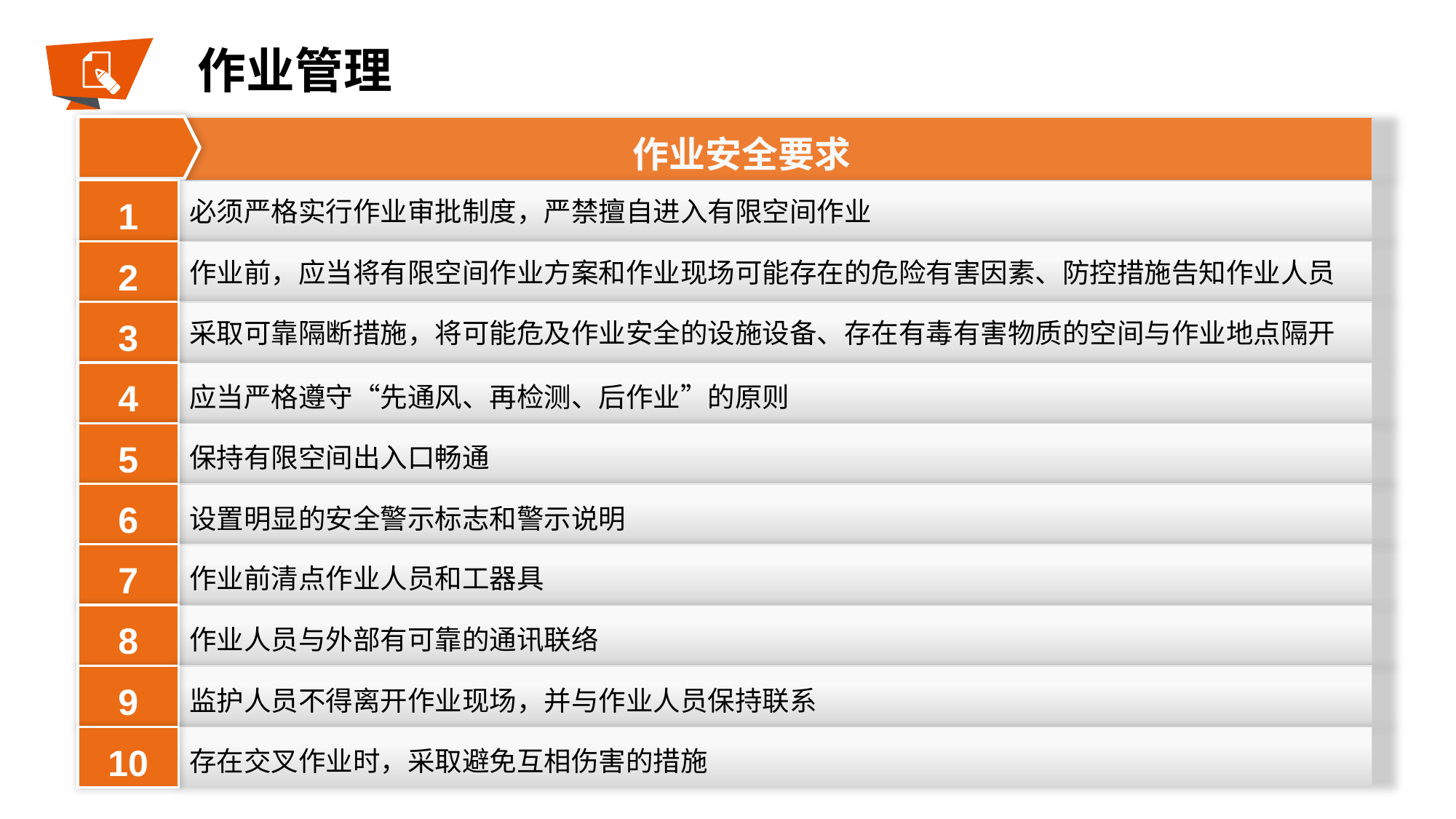

作业管理

作业安全要求
1
必须严格实行作业审批制度，严禁擅自进入有限空间作业
2
作业前，应当将有限空间作业方案和作业现场可能存在的危险有害因素、防控措施告知作业人员
3
采取可靠隔断措施，将可能危及作业安全的设施设备、存在有毒有害物质的空间与作业地点隔开
4
应当严格遵守“先通风、再检测、后作业”的原则
5
保持有限空间出入口畅通
6
设置明显的安全警示标志和警示说明
7
作业前清点作业人员和工器具
8
作业人员与外部有可靠的通讯联络
9
监护人员不得离开作业现场，并与作业人员保持联系
10
存在交叉作业时，采取避免互相伤害的措施